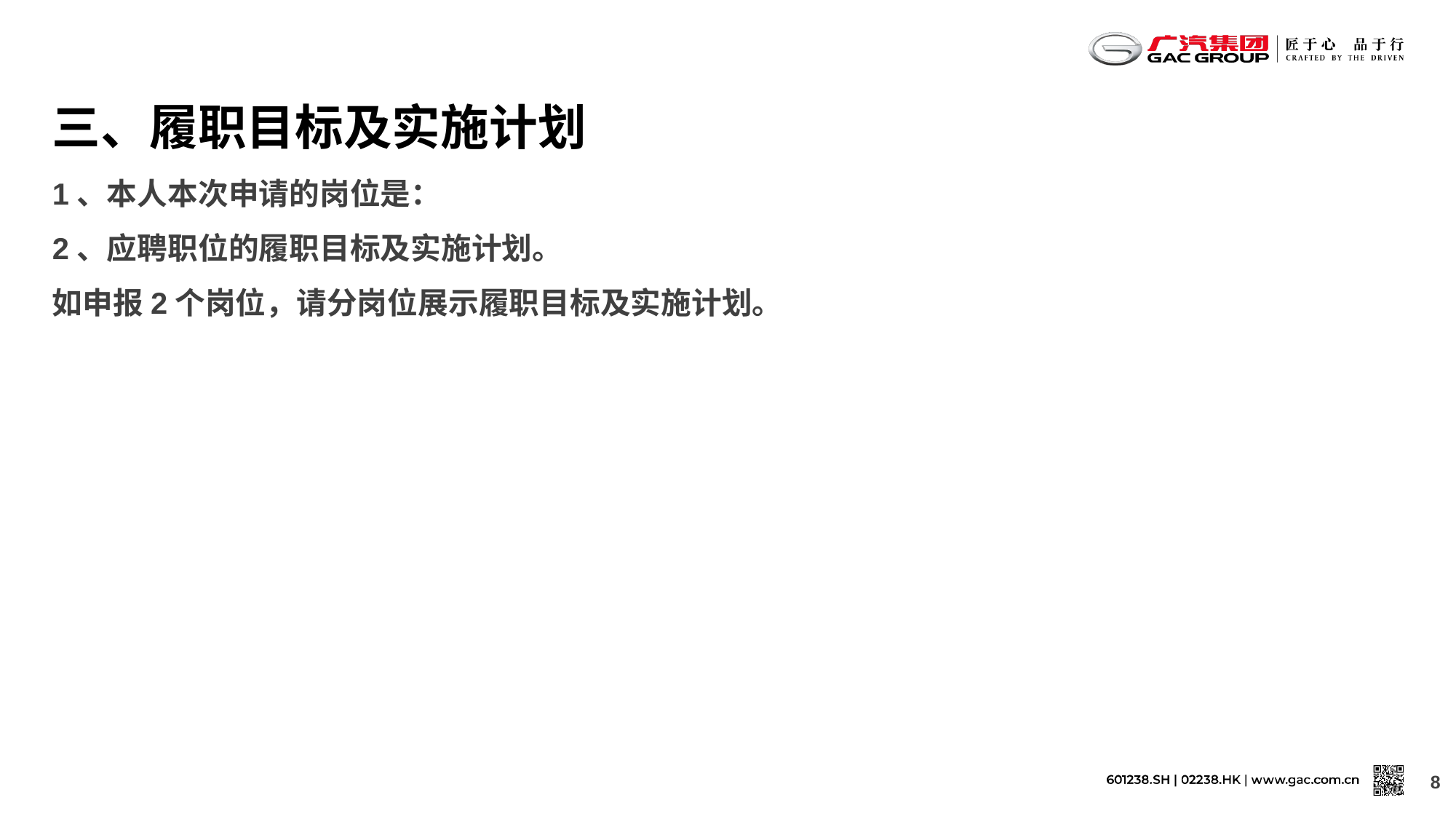

# 三、履职目标及实施计划
1、本人本次申请的岗位是：
2、应聘职位的履职目标及实施计划。
如申报2个岗位，请分岗位展示履职目标及实施计划。